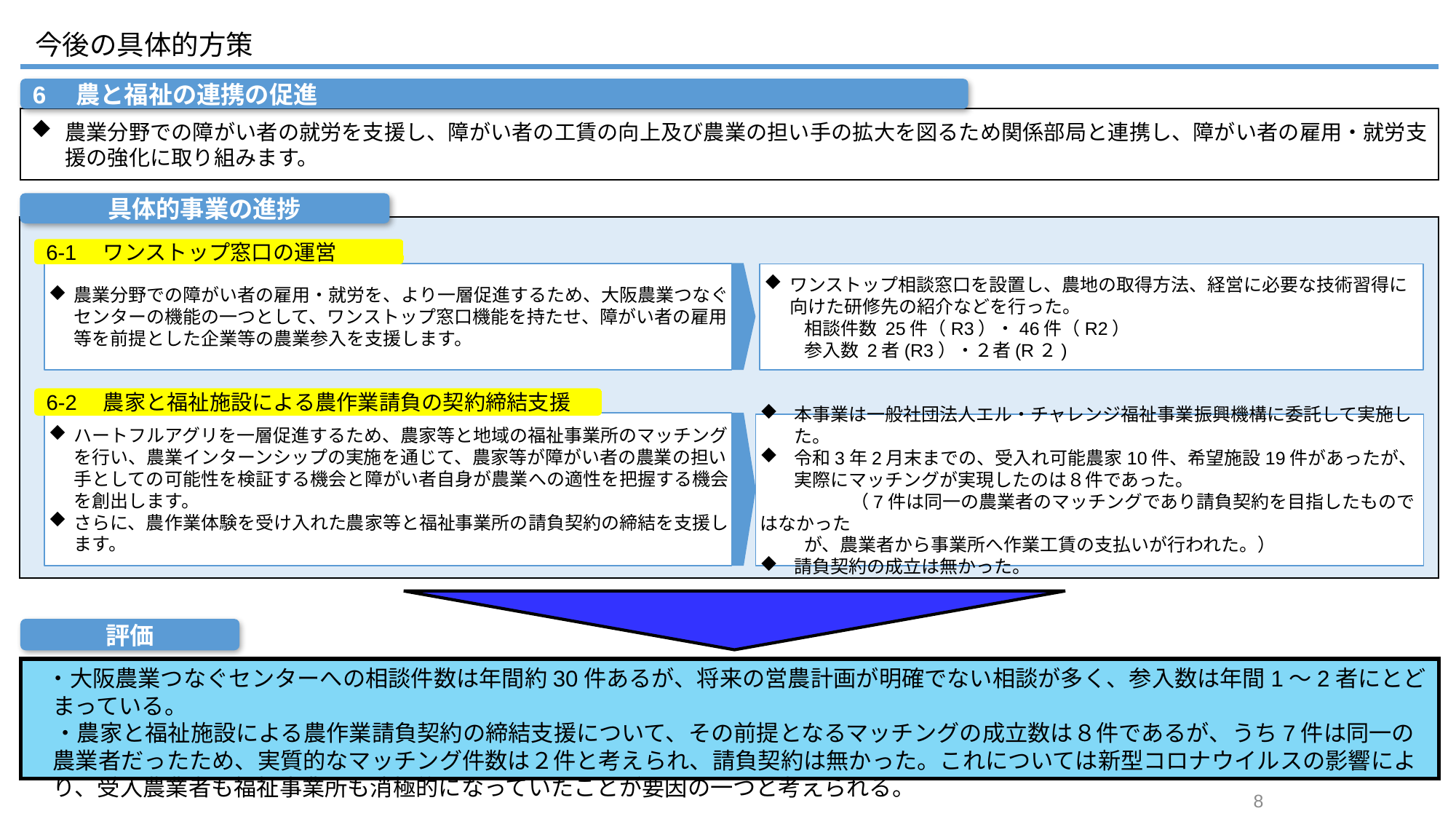

今後の具体的方策
6　農と福祉の連携の促進
農業分野での障がい者の就労を支援し、障がい者の工賃の向上及び農業の担い手の拡大を図るため関係部局と連携し、障がい者の雇用・就労支援の強化に取り組みます。
具体的事業の進捗

6-1　ワンストップ窓口の運営

農業分野での障がい者の雇用・就労を、より一層促進するため、大阪農業つなぐセンターの機能の一つとして、ワンストップ窓口機能を持たせ、障がい者の雇用等を前提とした企業等の農業参入を支援します。
ワンストップ相談窓口を設置し、農地の取得方法、経営に必要な技術習得に向けた研修先の紹介などを行った。
　　 相談件数 25件（R3）・46件（R2）
　　 参入数 2者(R3）・２者(R２)
6-2　農家と福祉施設による農作業請負の契約締結支援
ハートフルアグリを一層促進するため、農家等と地域の福祉事業所のマッチングを行い、農業インターンシップの実施を通じて、農家等が障がい者の農業の担い手としての可能性を検証する機会と障がい者自身が農業への適性を把握する機会を創出します。
さらに、農作業体験を受け入れた農家等と福祉事業所の請負契約の締結を支援します。

本事業は一般社団法人エル・チャレンジ福祉事業振興機構に委託して実施した。
令和3年2月末までの、受入れ可能農家10件、希望施設19件があったが、実際にマッチングが実現したのは８件であった。
　　　　　（7件は同一の農業者のマッチングであり請負契約を目指したものではなかった
          が、農業者から事業所へ作業工賃の支払いが行われた。）
請負契約の成立は無かった。

評価
  ・大阪農業つなぐセンターへの相談件数は年間約30件あるが、将来の営農計画が明確でない相談が多く、参入数は年間1～2者にとどまっている。
　・農家と福祉施設による農作業請負契約の締結支援について、その前提となるマッチングの成立数は８件であるが、うち7件は同一の農業者だったため、実質的なマッチング件数は２件と考えられ、請負契約は無かった。これについては新型コロナウイルスの影響により、受入農業者も福祉事業所も消極的になっていたことが要因の一つと考えられる。
8